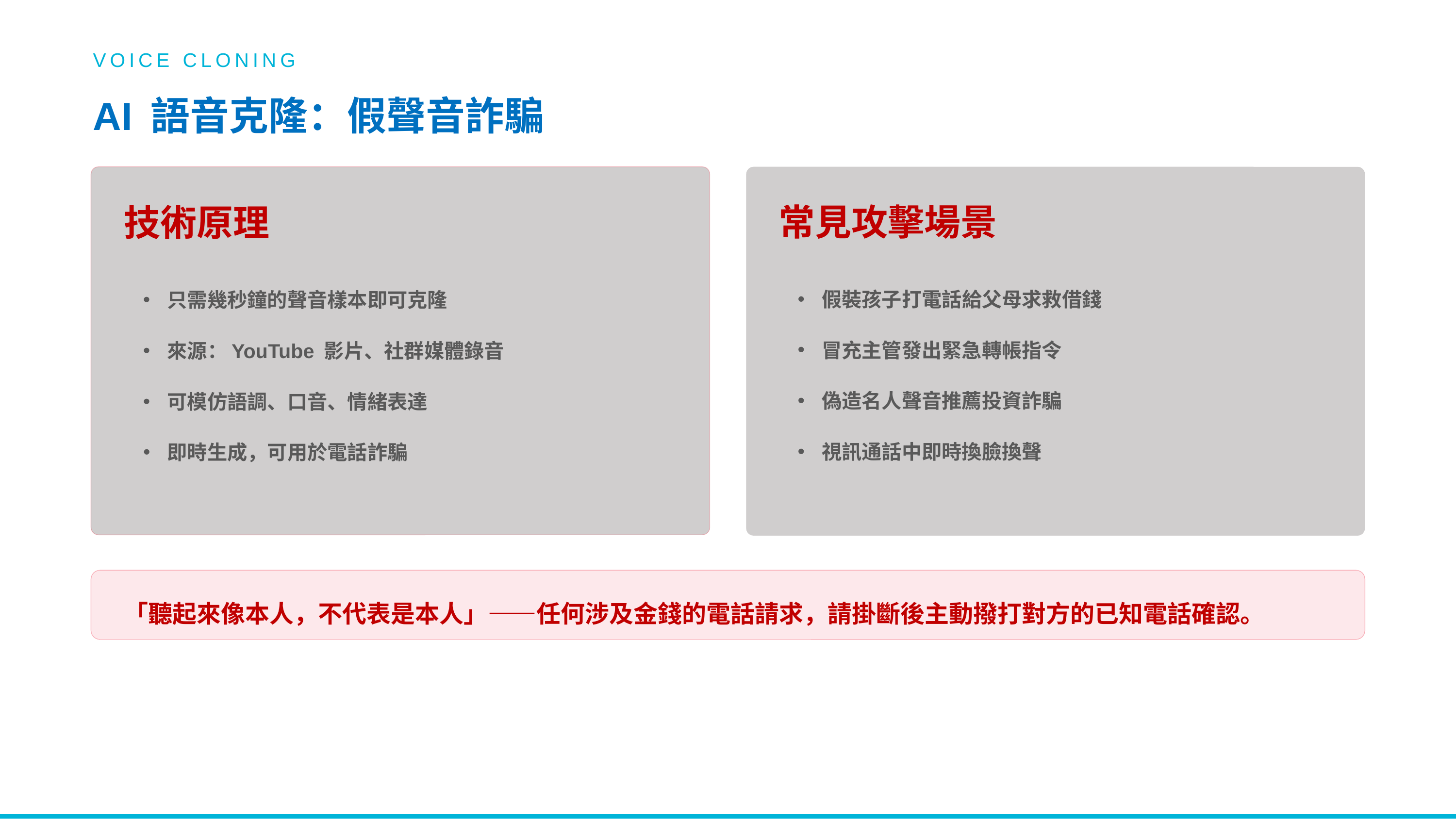

VOICE CLONING
AI 語音克隆：假聲音詐騙

常見攻擊場景
技術原理
假裝孩子打電話給父母求救借錢
只需幾秒鐘的聲音樣本即可克隆
冒充主管發出緊急轉帳指令
來源：YouTube 影片、社群媒體錄音
偽造名人聲音推薦投資詐騙
可模仿語調、口音、情緒表達
視訊通話中即時換臉換聲
即時生成，可用於電話詐騙

「聽起來像本人，不代表是本人」——任何涉及金錢的電話請求，請掛斷後主動撥打對方的已知電話確認。